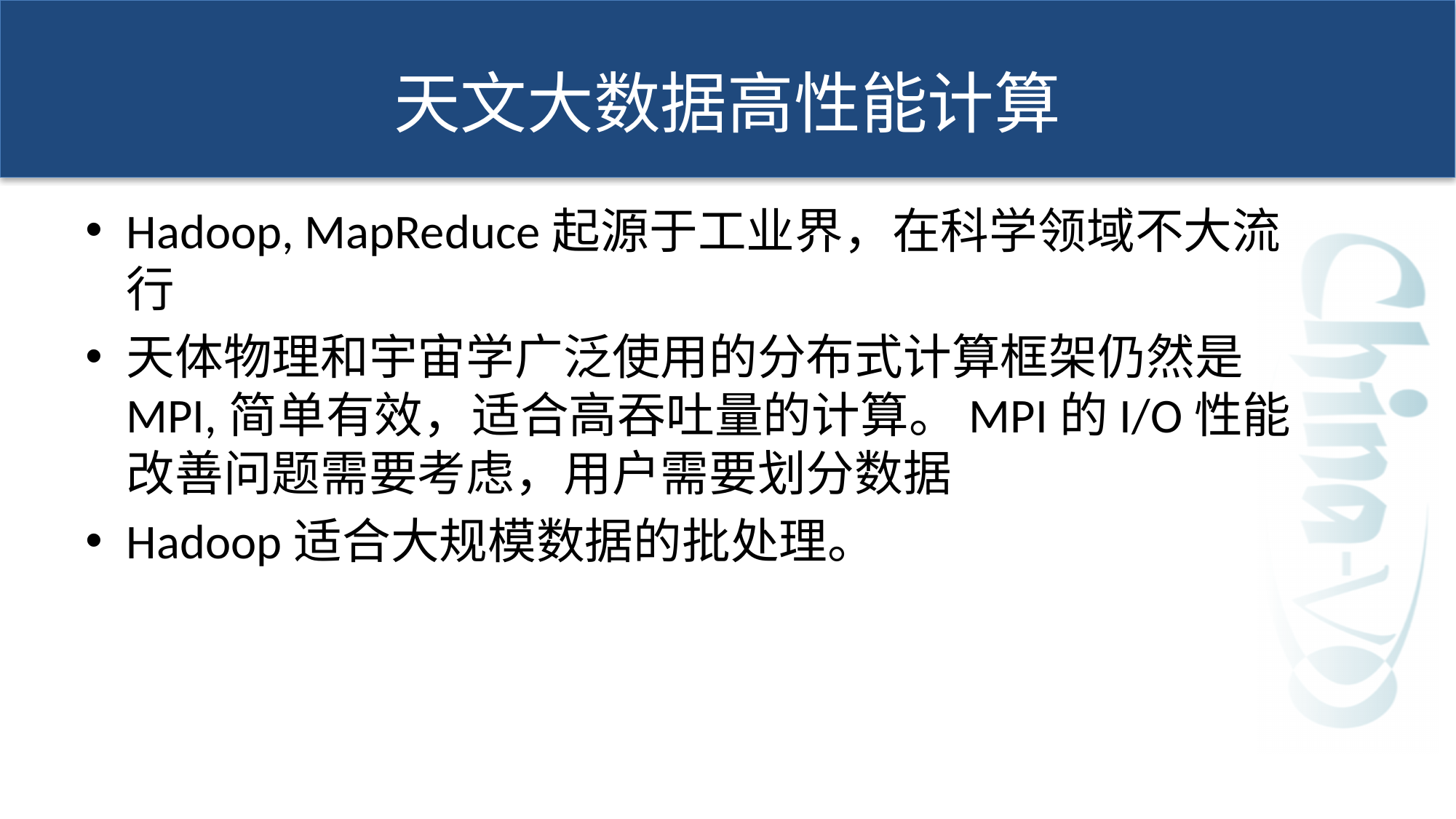

# 天文大数据高性能计算
Hadoop, MapReduce起源于工业界，在科学领域不大流行
天体物理和宇宙学广泛使用的分布式计算框架仍然是MPI,简单有效，适合高吞吐量的计算。MPI的I/O性能改善问题需要考虑，用户需要划分数据
Hadoop适合大规模数据的批处理。